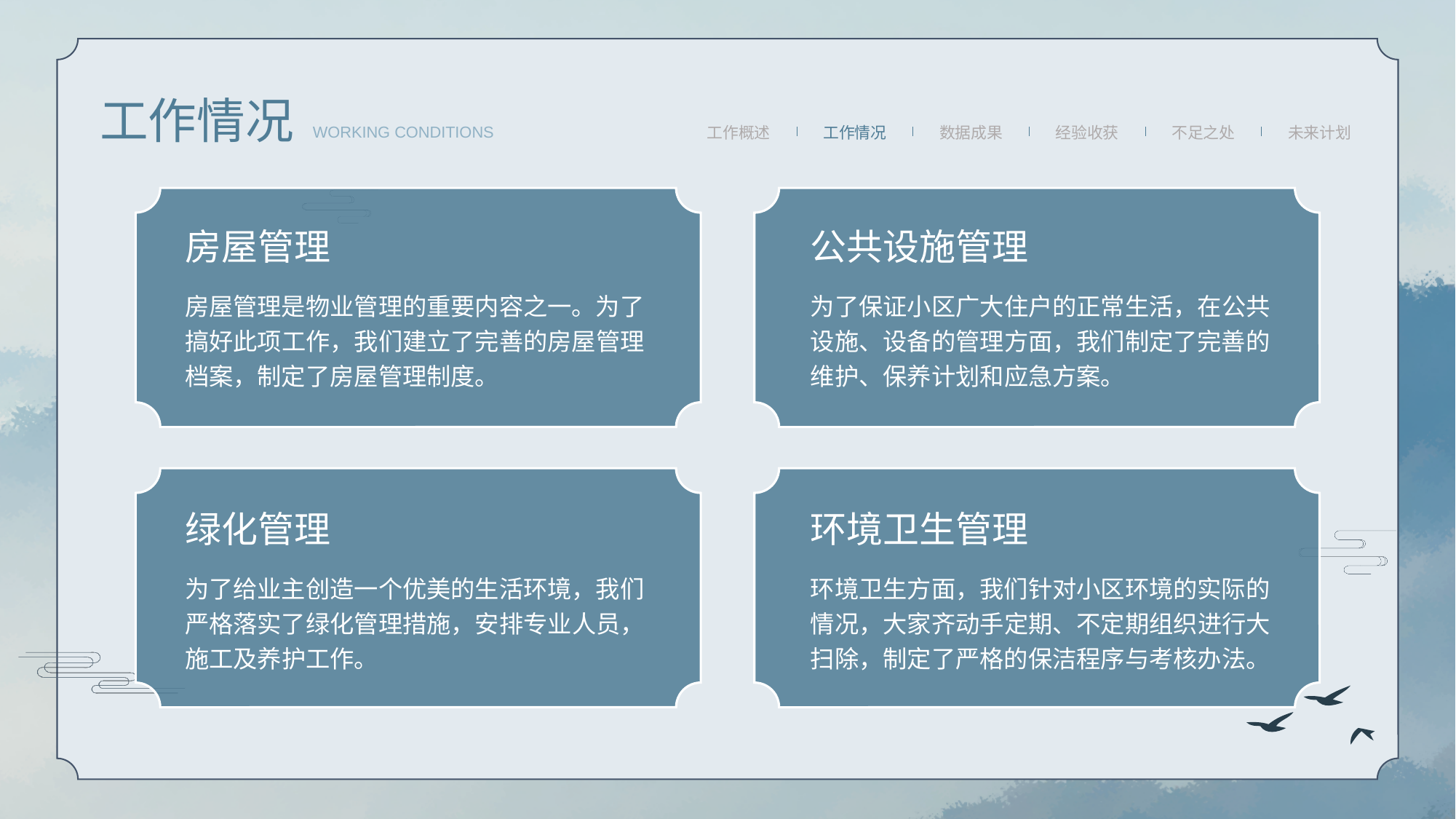

工作情况
WORKING CONDITIONS
工作概述
工作情况
数据成果
经验收获
不足之处
未来计划

房屋管理
公共设施管理
房屋管理是物业管理的重要内容之⼀。为了搞好此项⼯作，我们建⽴了完善的房屋管理档案，制定了房屋管理制度。
为了保证⼩区⼴⼤住户的正常⽣活，在公共设施、设备的管理⽅⾯，我们制定了完善的维护、保养计划和应急⽅案。

绿化管理
环境卫⽣管理
为了给业主创造⼀个优美的⽣活环境，我们严格落实了绿化管理措施，安排专业⼈员，施⼯及养护⼯作。
环境卫⽣⽅⾯，我们针对⼩区环境的实际的情况，⼤家齐动⼿定期、不定期组织进⾏⼤扫除，制定了严格的保洁程序与考核办法。